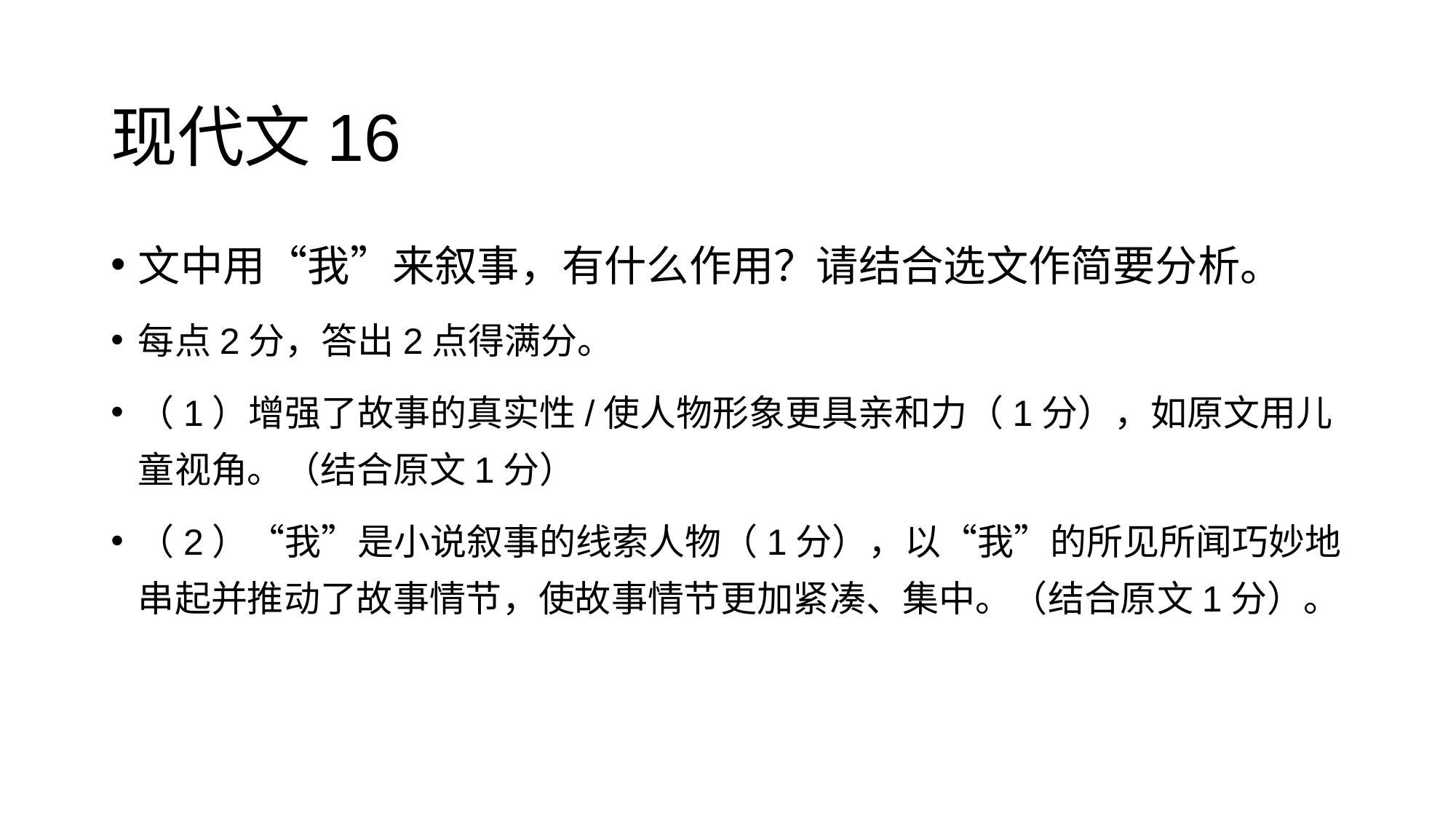

# 现代文16
文中用“我”来叙事，有什么作用？请结合选文作简要分析。
每点2分，答出2点得满分。
（1）增强了故事的真实性/使人物形象更具亲和力（1分），如原文用儿童视角。（结合原文1分）
（2）“我”是小说叙事的线索人物（1分），以“我”的所见所闻巧妙地串起并推动了故事情节，使故事情节更加紧凑、集中。（结合原文1分）。